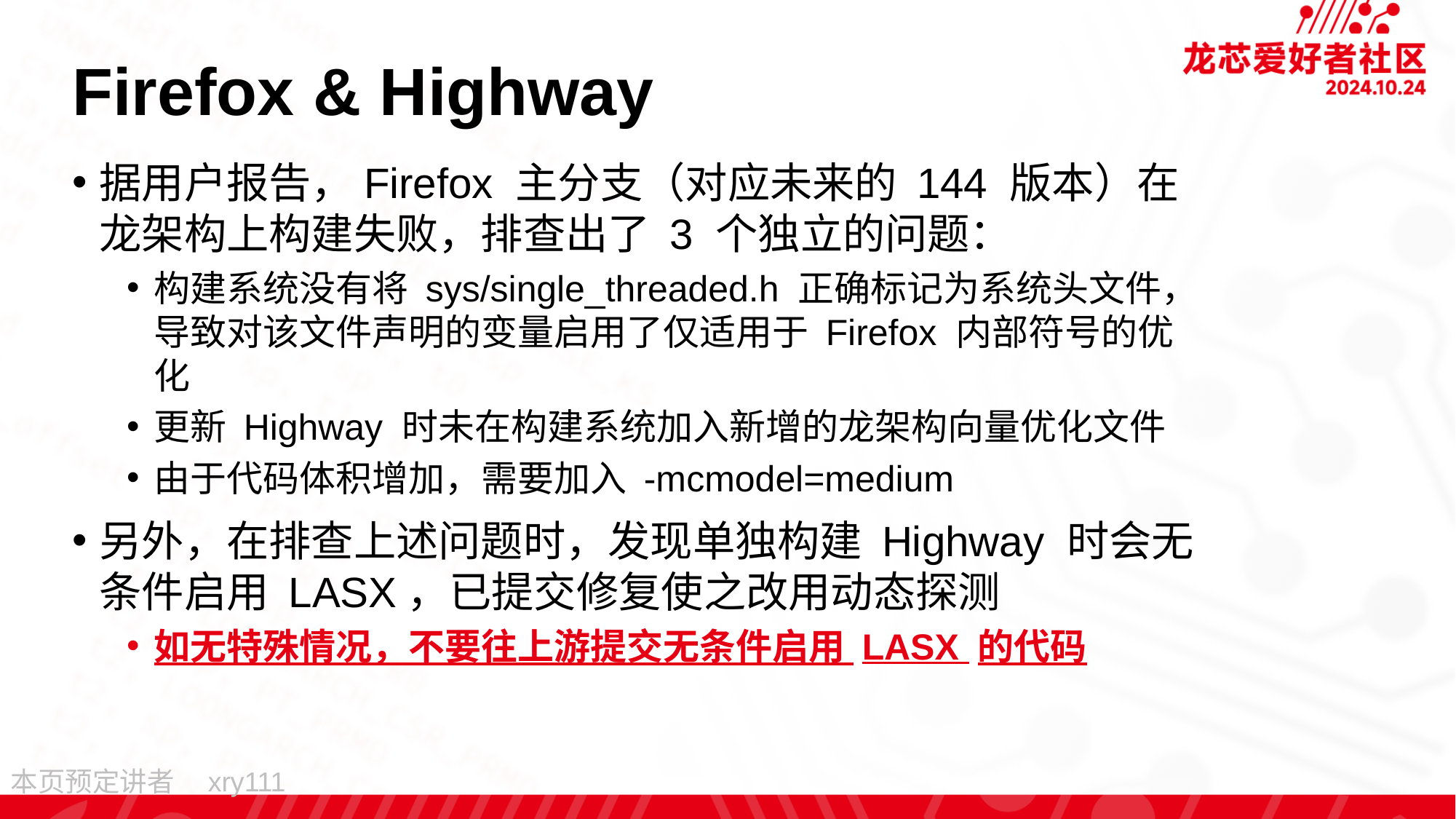

# Firefox & Highway
据用户报告，Firefox 主分支（对应未来的 144 版本）在
龙架构上构建失败，排查出了 3 个独立的问题：
构建系统没有将 sys/single_threaded.h 正确标记为系统头文件，导致对该文件声明的变量启用了仅适用于 Firefox 内部符号的优化
更新 Highway 时未在构建系统加入新增的龙架构向量优化文件
由于代码体积增加，需要加入 -mcmodel=medium
另外，在排查上述问题时，发现单独构建 Highway 时会无条件启用 LASX，已提交修复使之改用动态探测
如无特殊情况，不要往上游提交无条件启用 LASX 的代码
xry111